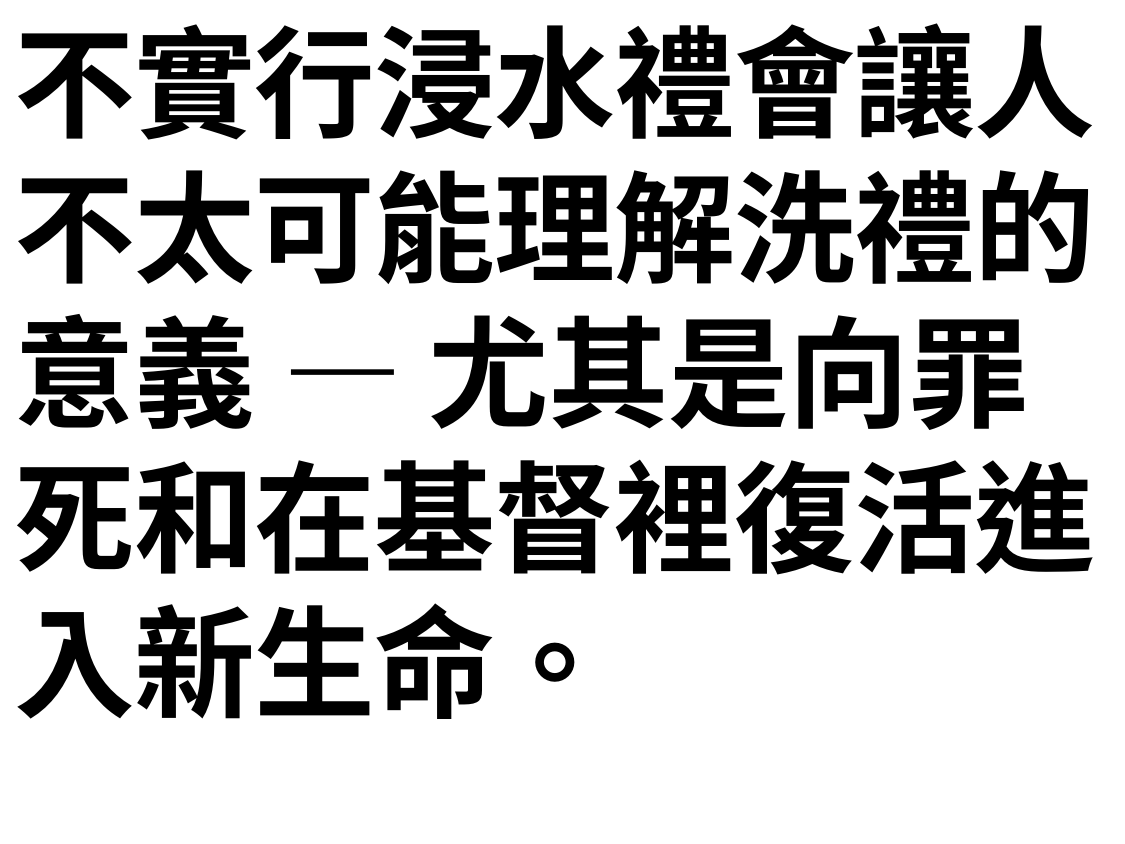

不實行浸水禮會讓人不太可能理解洗禮的意義 — 尤其是向罪死和在基督裡復活進入新生命。